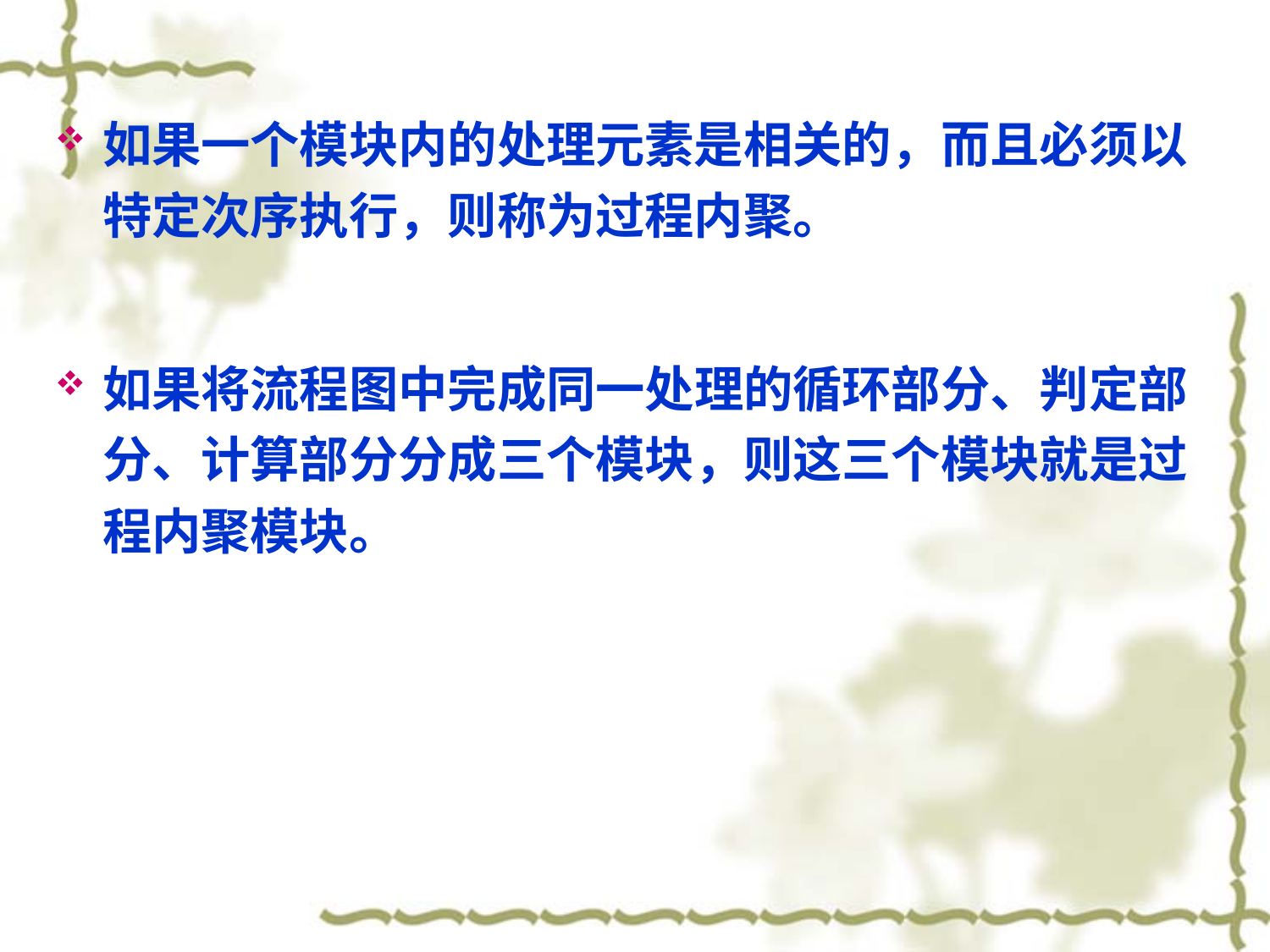

如果一个模块内的处理元素是相关的，而且必须以特定次序执行，则称为过程内聚。

如果将流程图中完成同一处理的循环部分、判定部分、计算部分分成三个模块，则这三个模块就是过程内聚模块。